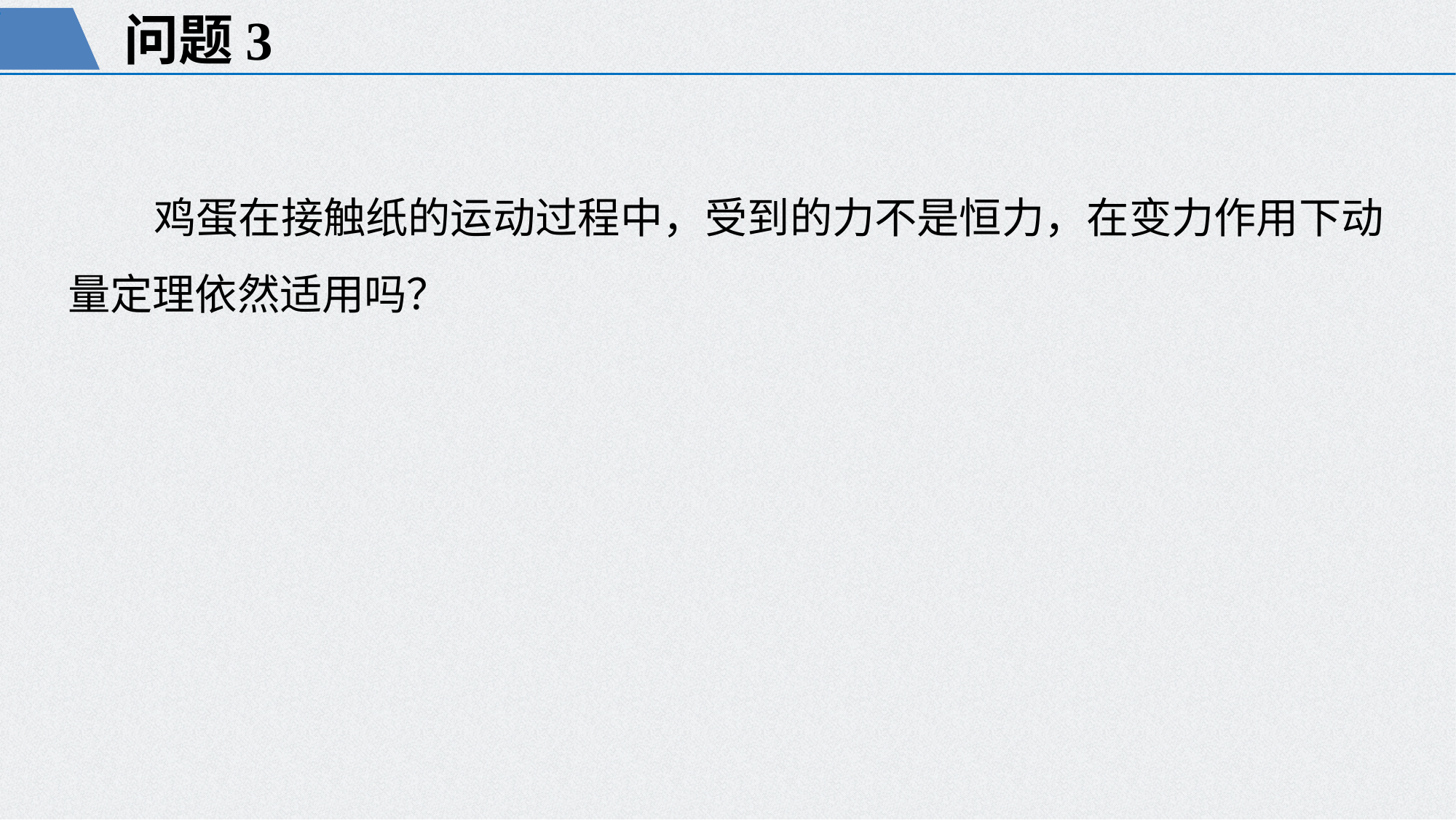

问题3

        鸡蛋在接触纸的运动过程中，受到的力不是恒力，在变力作用下动量定理依然适用吗？